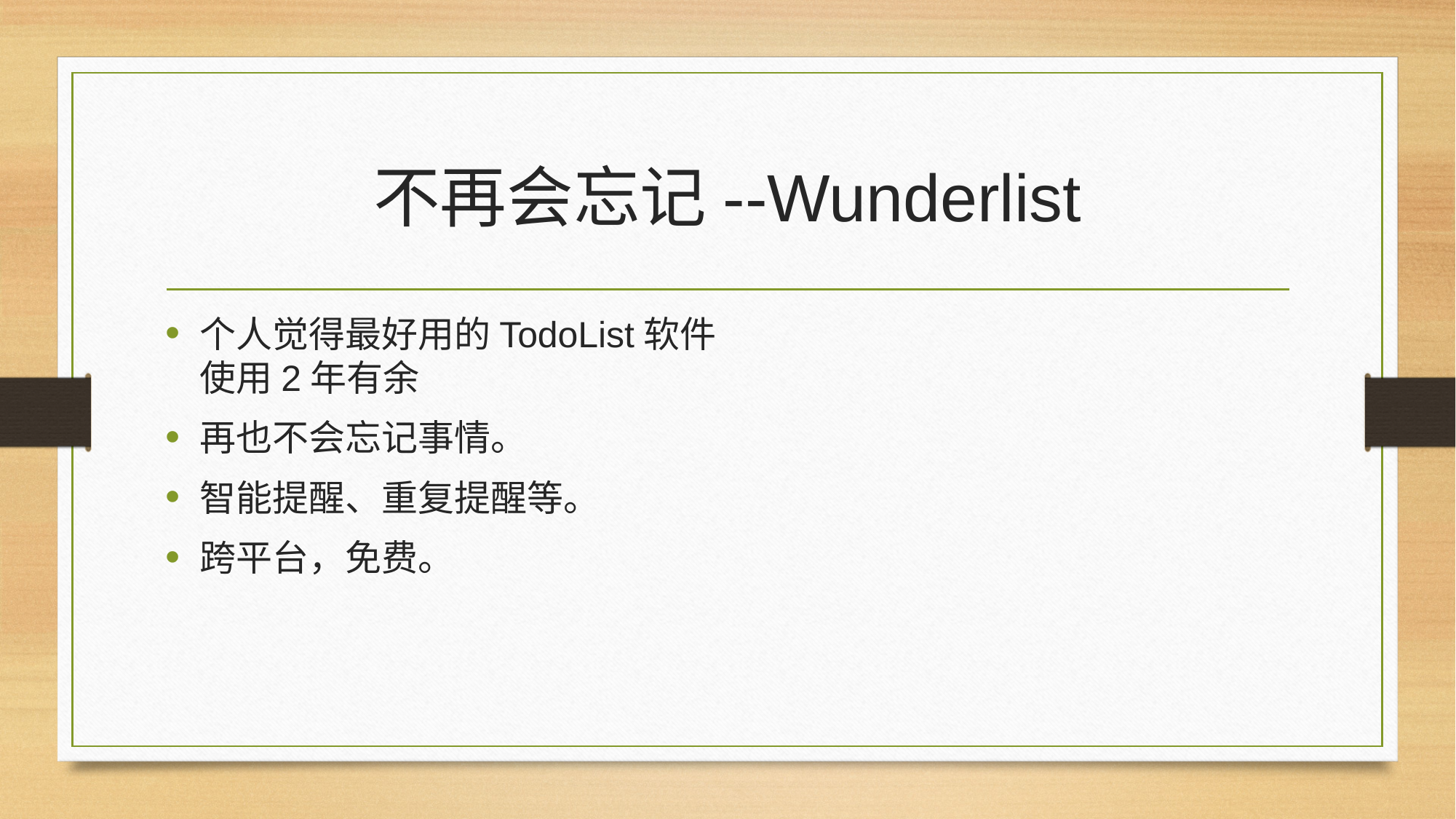

# 不再会忘记--Wunderlist
个人觉得最好用的TodoList软件
使用2年有余
再也不会忘记事情。
智能提醒、重复提醒等。
跨平台，免费。